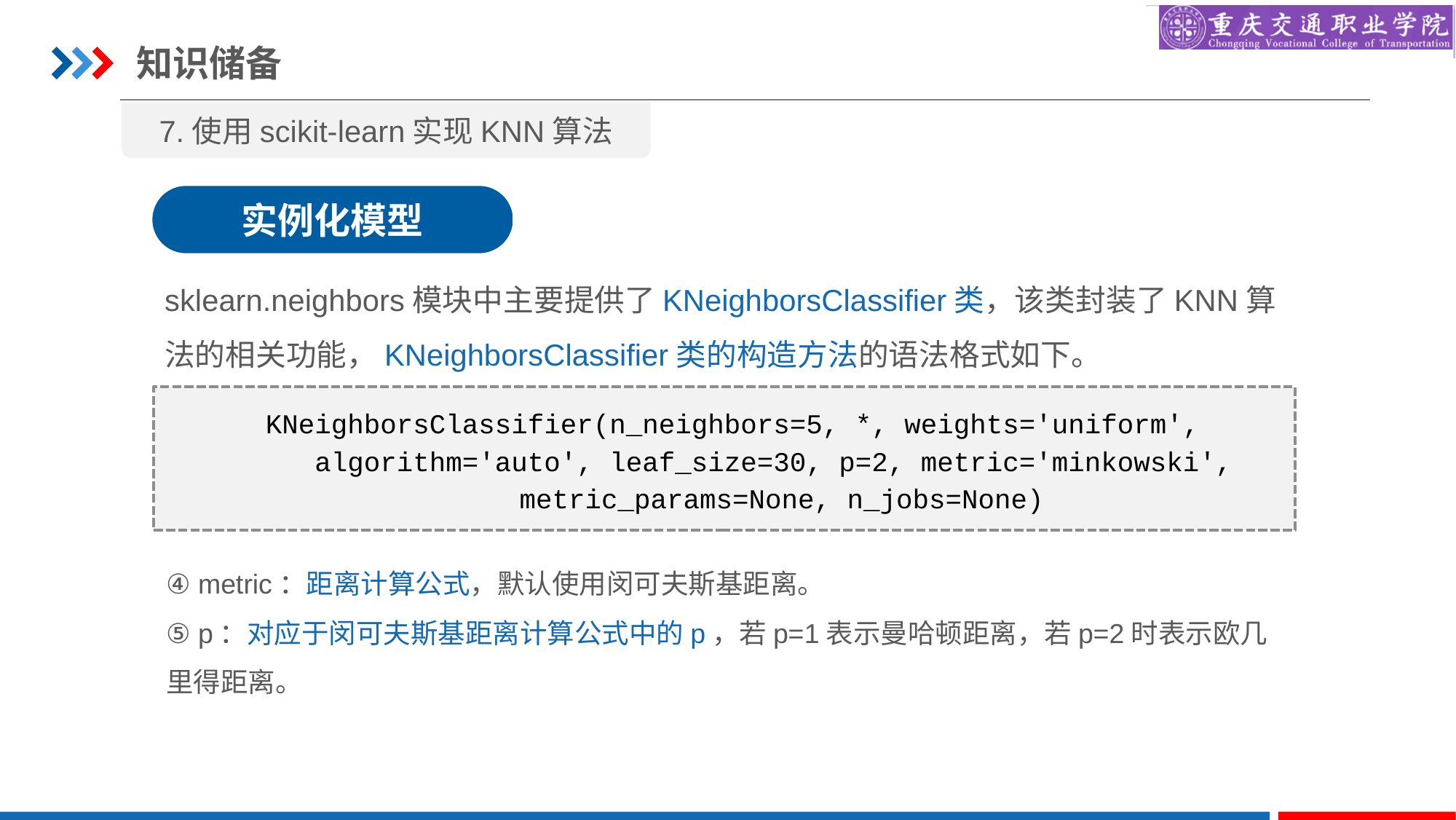

知识储备

7.使用scikit-learn实现KNN算法
实例化模型
sklearn.neighbors模块中主要提供了KNeighborsClassifier类，该类封装了KNN算法的相关功能，KNeighborsClassifier类的构造方法的语法格式如下。

KNeighborsClassifier(n_neighbors=5, *, weights='uniform',
     algorithm='auto', leaf_size=30, p=2, metric='minkowski',
     metric_params=None, n_jobs=None)
④ metric：距离计算公式，默认使用闵可夫斯基距离。
⑤ p：对应于闵可夫斯基距离计算公式中的p，若p=1表示曼哈顿距离，若p=2时表示欧几里得距离。